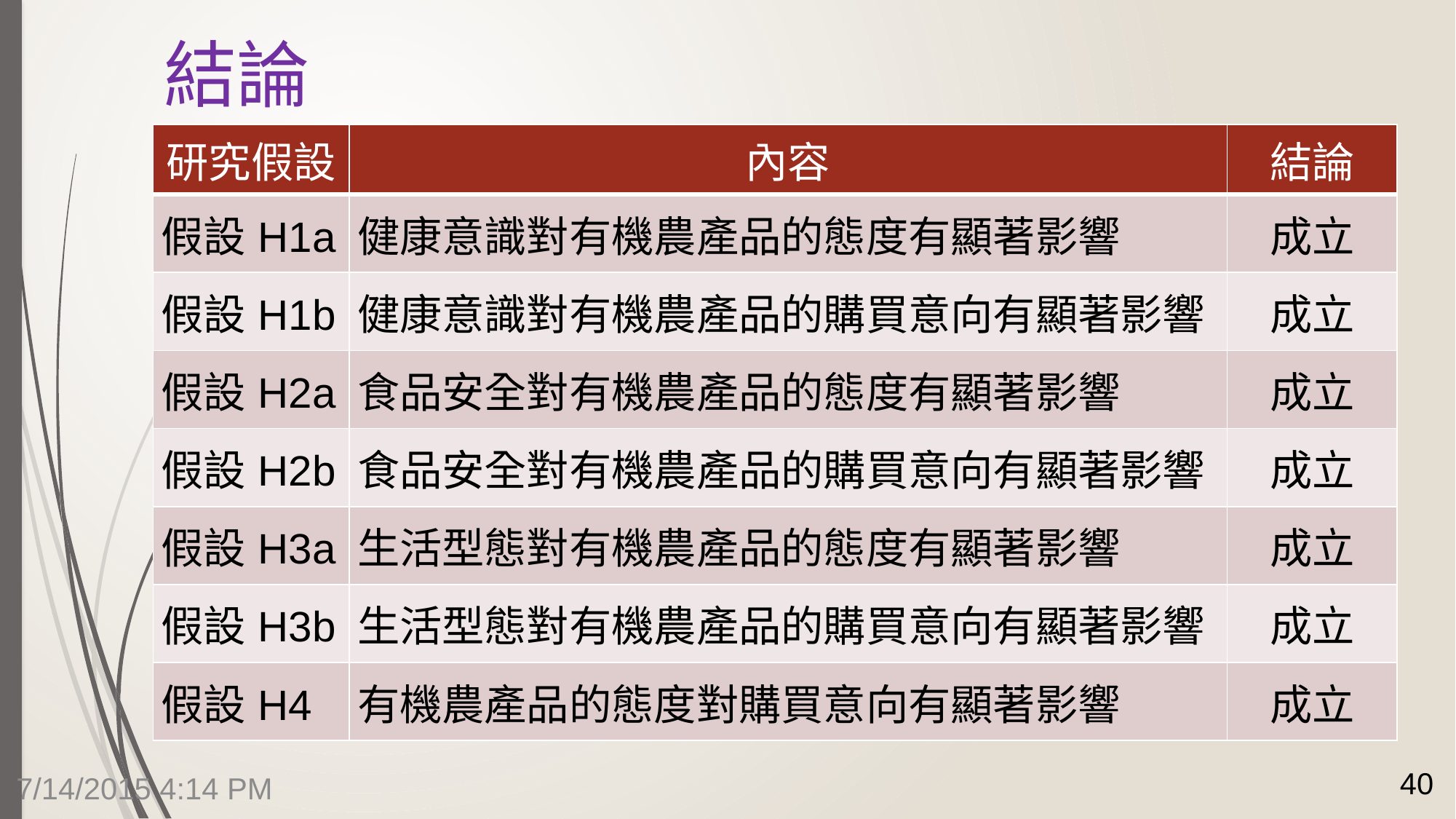

# 結論
| 研究假設 | 內容 | 結論 |
| --- | --- | --- |
| 假設H1a | 健康意識對有機農產品的態度有顯著影響 | 成立 |
| 假設H1b | 健康意識對有機農產品的購買意向有顯著影響 | 成立 |
| 假設H2a | 食品安全對有機農產品的態度有顯著影響 | 成立 |
| 假設H2b | 食品安全對有機農產品的購買意向有顯著影響 | 成立 |
| 假設H3a | 生活型態對有機農產品的態度有顯著影響 | 成立 |
| 假設H3b | 生活型態對有機農產品的購買意向有顯著影響 | 成立 |
| 假設H4 | 有機農產品的態度對購買意向有顯著影響 | 成立 |
40
7/14/2015 4:14 PM